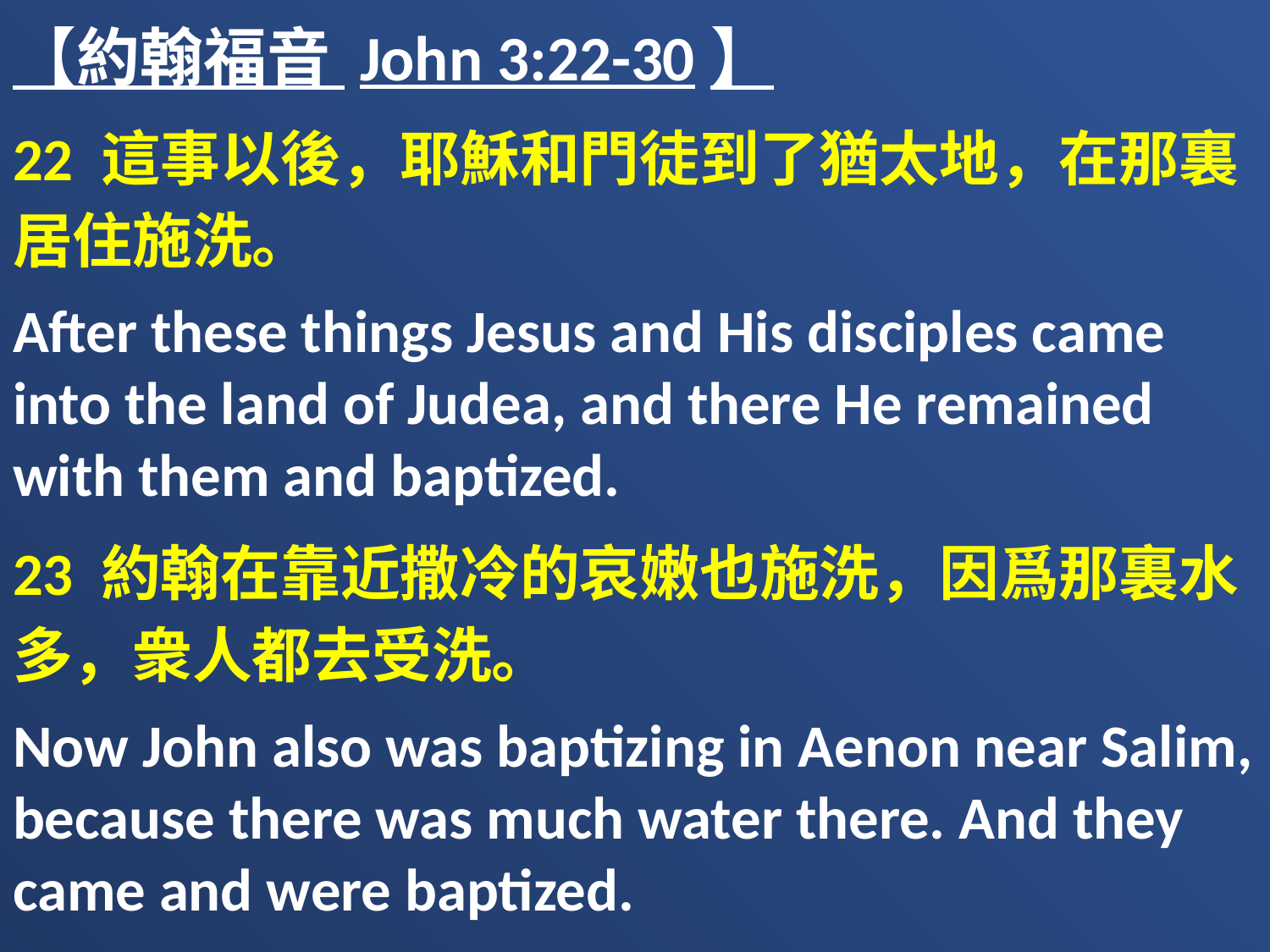

【約翰福音 John 3:22-30】
22 這事以後，耶穌和門徒到了猶太地，在那裏居住施洗。
After these things Jesus and His disciples came into the land of Judea, and there He remained with them and baptized.
23 約翰在靠近撒冷的哀嫩也施洗，因爲那裏水多，衆人都去受洗。
Now John also was baptizing in Aenon near Salim, because there was much water there. And they came and were baptized.